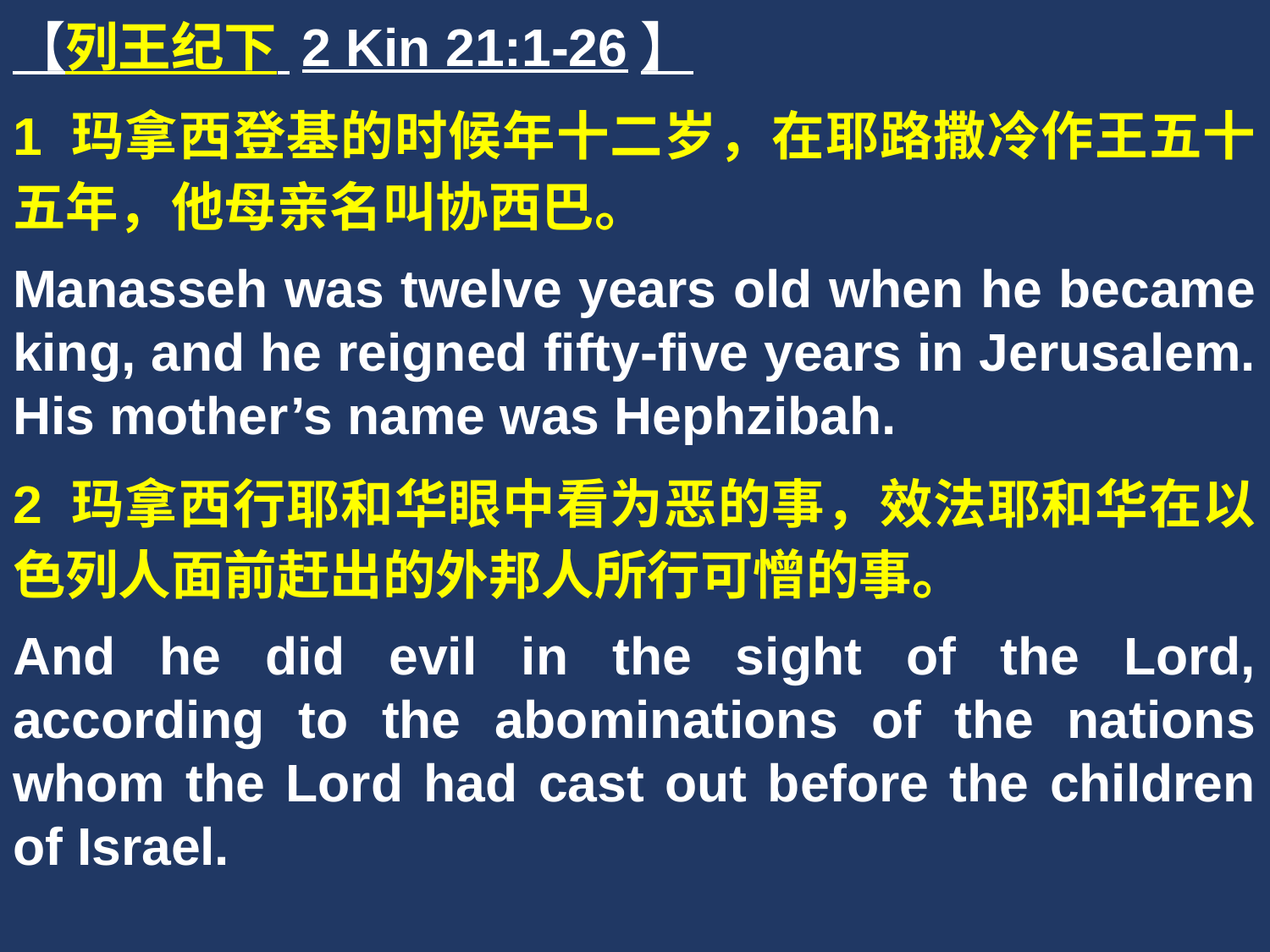

【列王纪下 2 Kin 21:1-26】
1 玛拿西登基的时候年十二岁，在耶路撒冷作王五十五年，他母亲名叫协西巴。
Manasseh was twelve years old when he became king, and he reigned fifty-five years in Jerusalem. His mother’s name was Hephzibah.
2 玛拿西行耶和华眼中看为恶的事，效法耶和华在以色列人面前赶出的外邦人所行可憎的事。
And he did evil in the sight of the Lord, according to the abominations of the nations whom the Lord had cast out before the children of Israel.